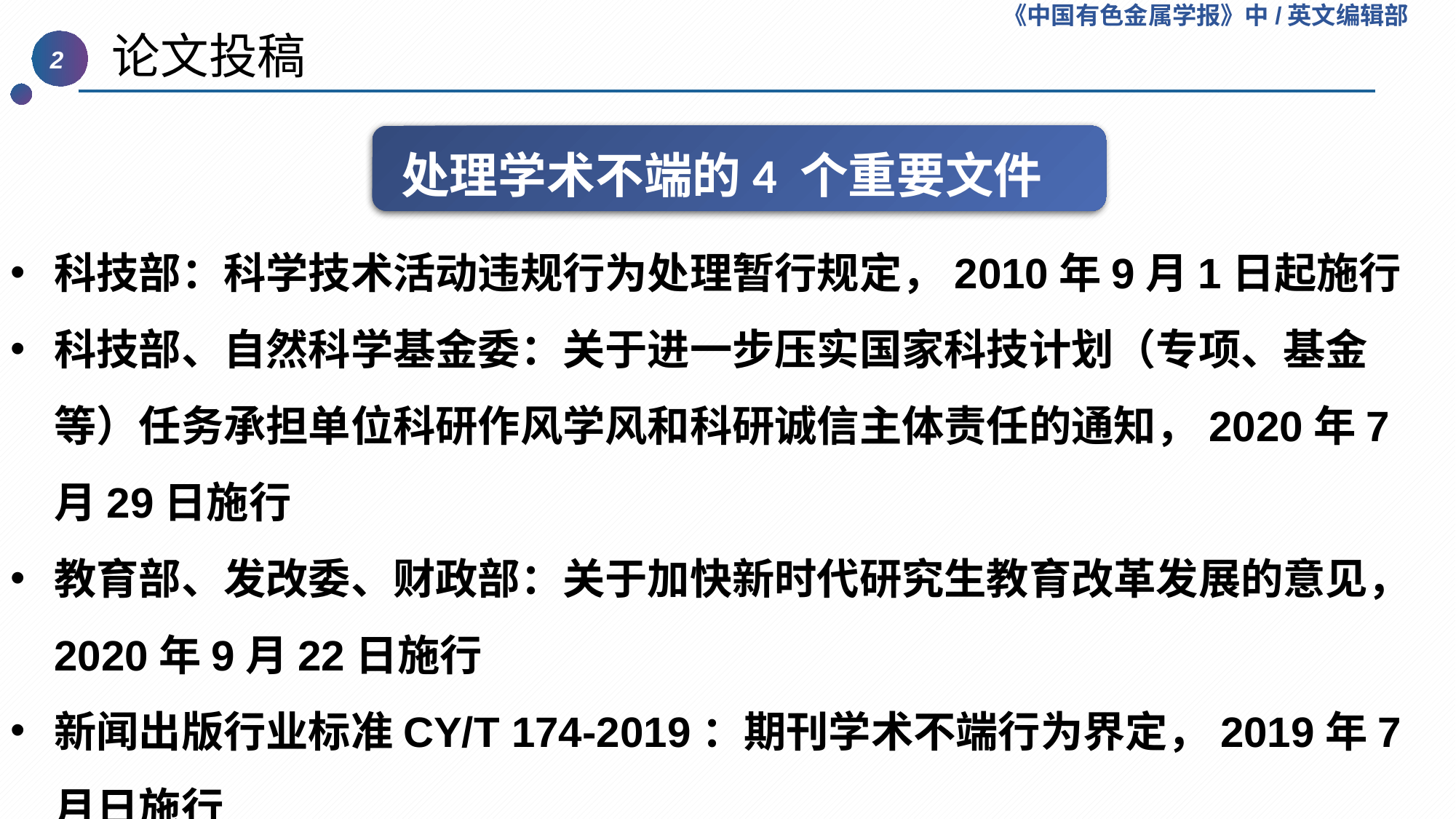

《中国有色金属学报》中/英文编辑部

      论文投稿

2

处理学术不端的4 个重要文件
科技部：科学技术活动违规行为处理暂行规定，2010年9月1日起施行
科技部、自然科学基金委：关于进一步压实国家科技计划（专项、基金等）任务承担单位科研作风学风和科研诚信主体责任的通知，2020年7月29日施行
教育部、发改委、财政部：关于加快新时代研究生教育改革发展的意见，2020年9月22日施行
新闻出版行业标准CY/T 174-2019：期刊学术不端行为界定，2019年7月日施行